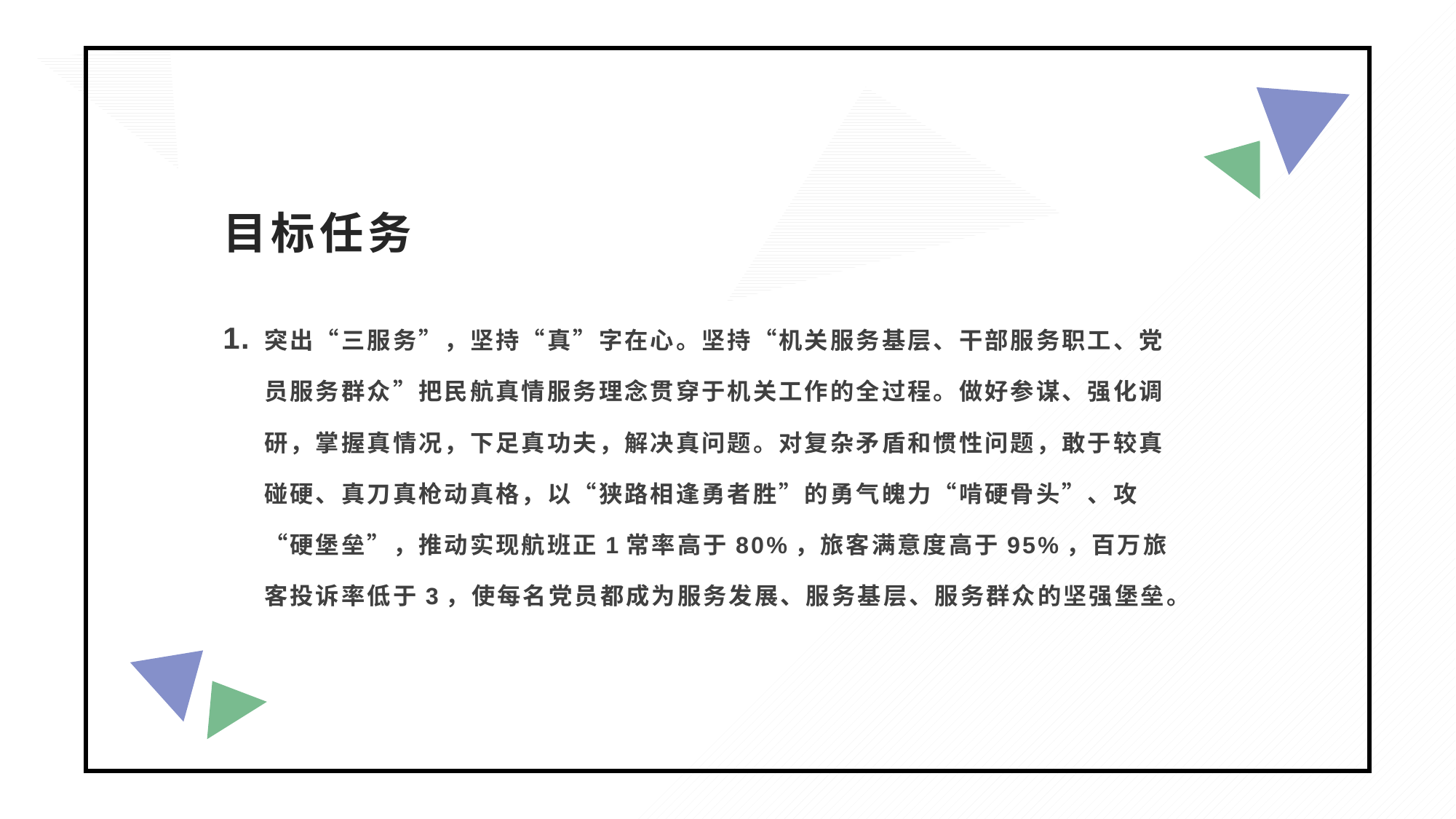

目标任务
突出“三服务”，坚持“真”字在心。坚持“机关服务基层、干部服务职工、党员服务群众”把民航真情服务理念贯穿于机关工作的全过程。做好参谋、强化调研，掌握真情况，下足真功夫，解决真问题。对复杂矛盾和惯性问题，敢于较真碰硬、真刀真枪动真格，以“狭路相逢勇者胜”的勇气魄力“啃硬骨头”、攻“硬堡垒”，推动实现航班正1常率高于80%，旅客满意度高于95%，百万旅客投诉率低于3，使每名党员都成为服务发展、服务基层、服务群众的坚强堡垒。